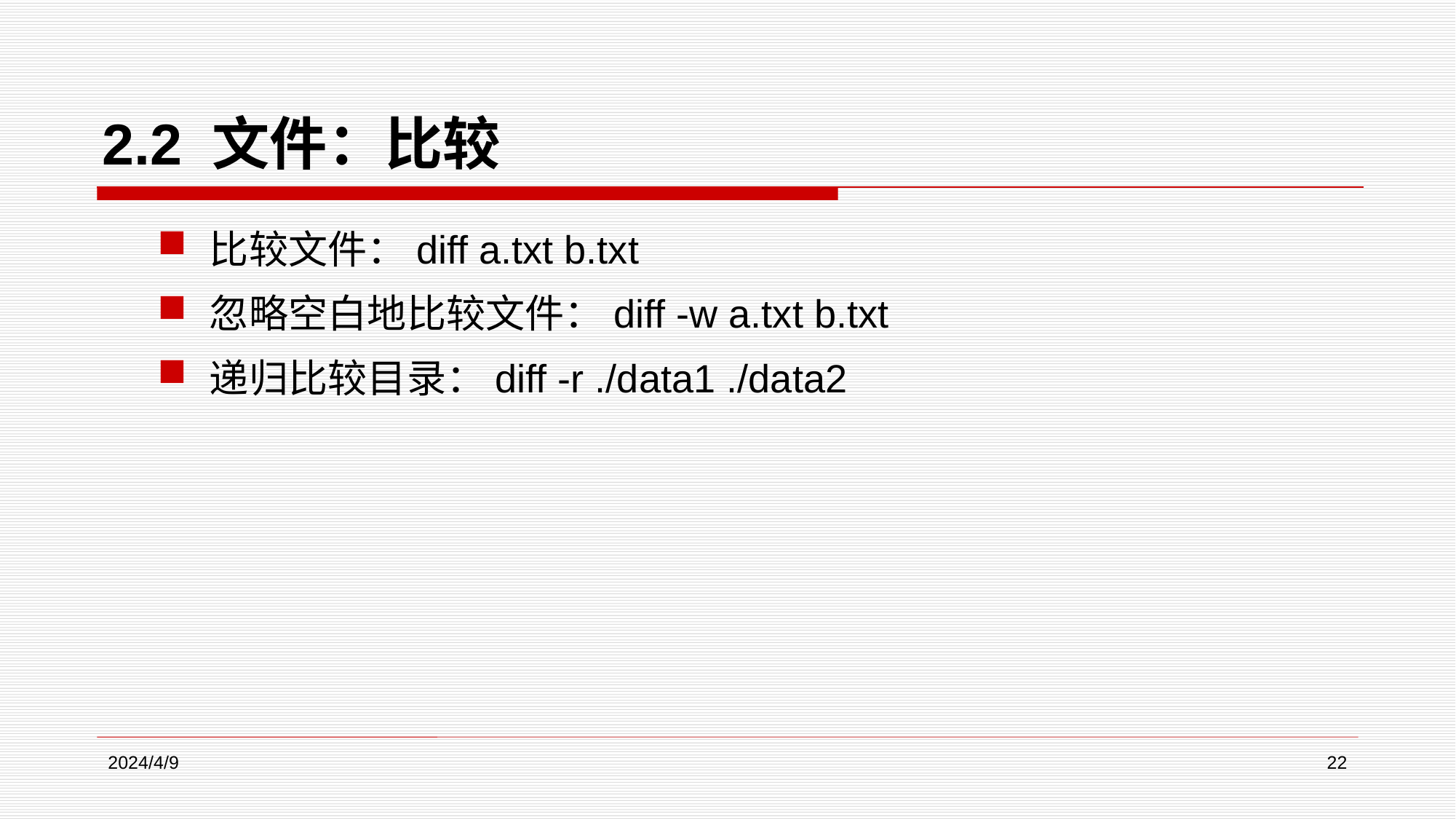

# 2.2 文件：比较
比较文件：diff a.txt b.txt
忽略空白地比较文件：diff -w a.txt b.txt
递归比较目录：diff -r ./data1 ./data2

2024/4/9
22